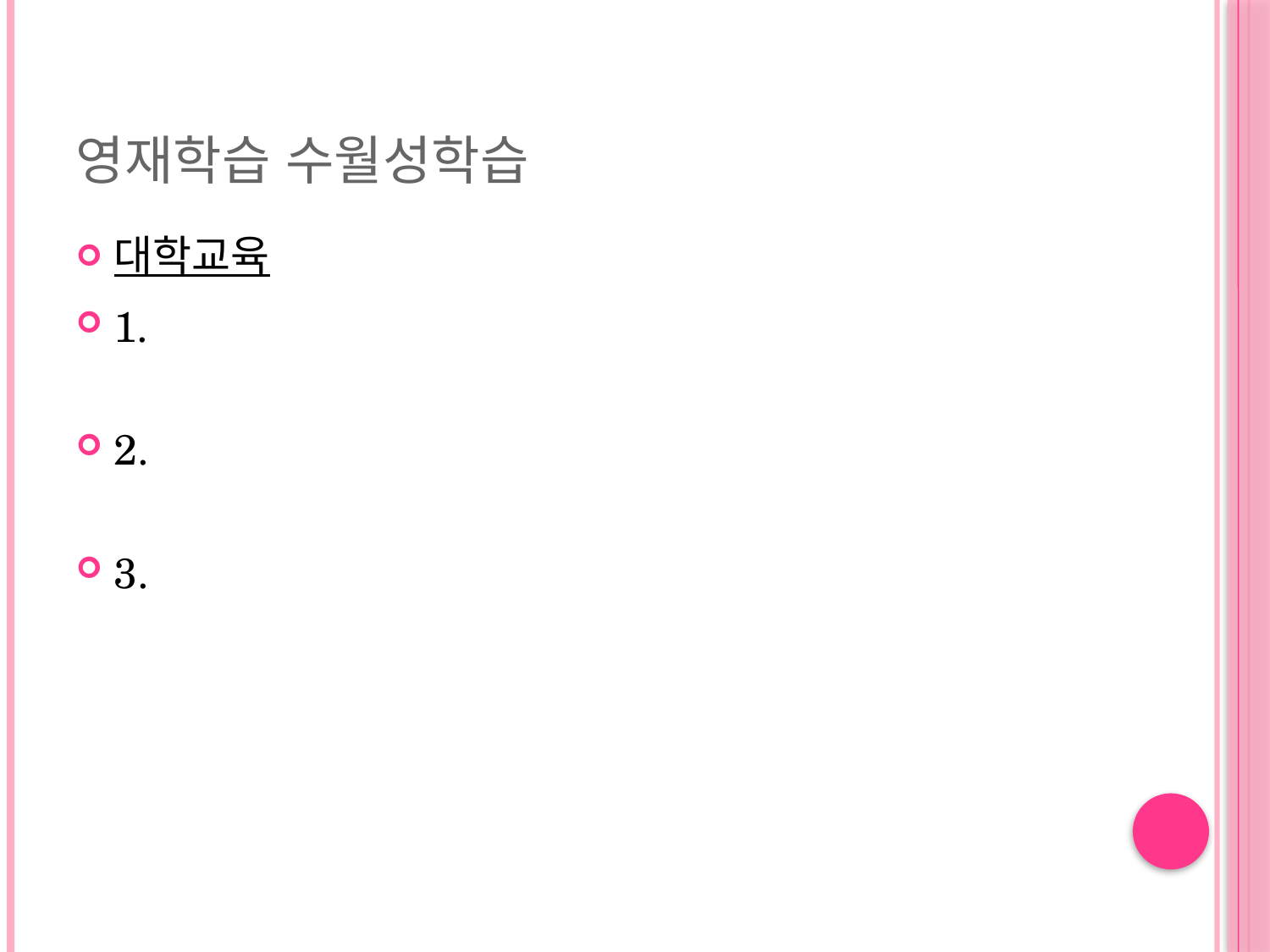

# 영재학습 수월성학습
대학교육
1.

2.

3.